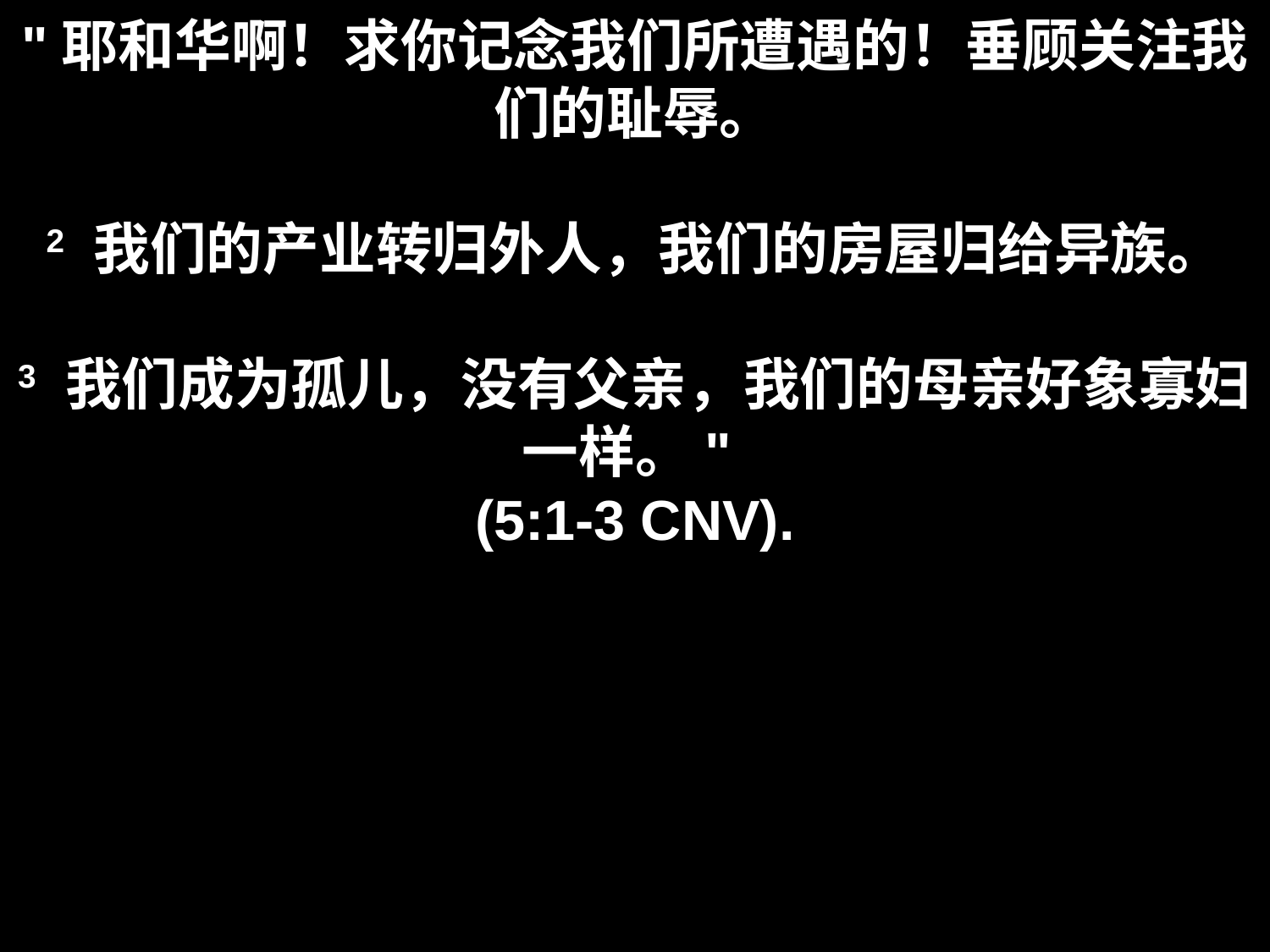

# "耶和华啊！求你记念我们所遭遇的！垂顾关注我们的耻辱。 2 我们的产业转归外人，我们的房屋归给异族。 3 我们成为孤儿，没有父亲，我们的母亲好象寡妇一样。" (5:1-3 CNV).